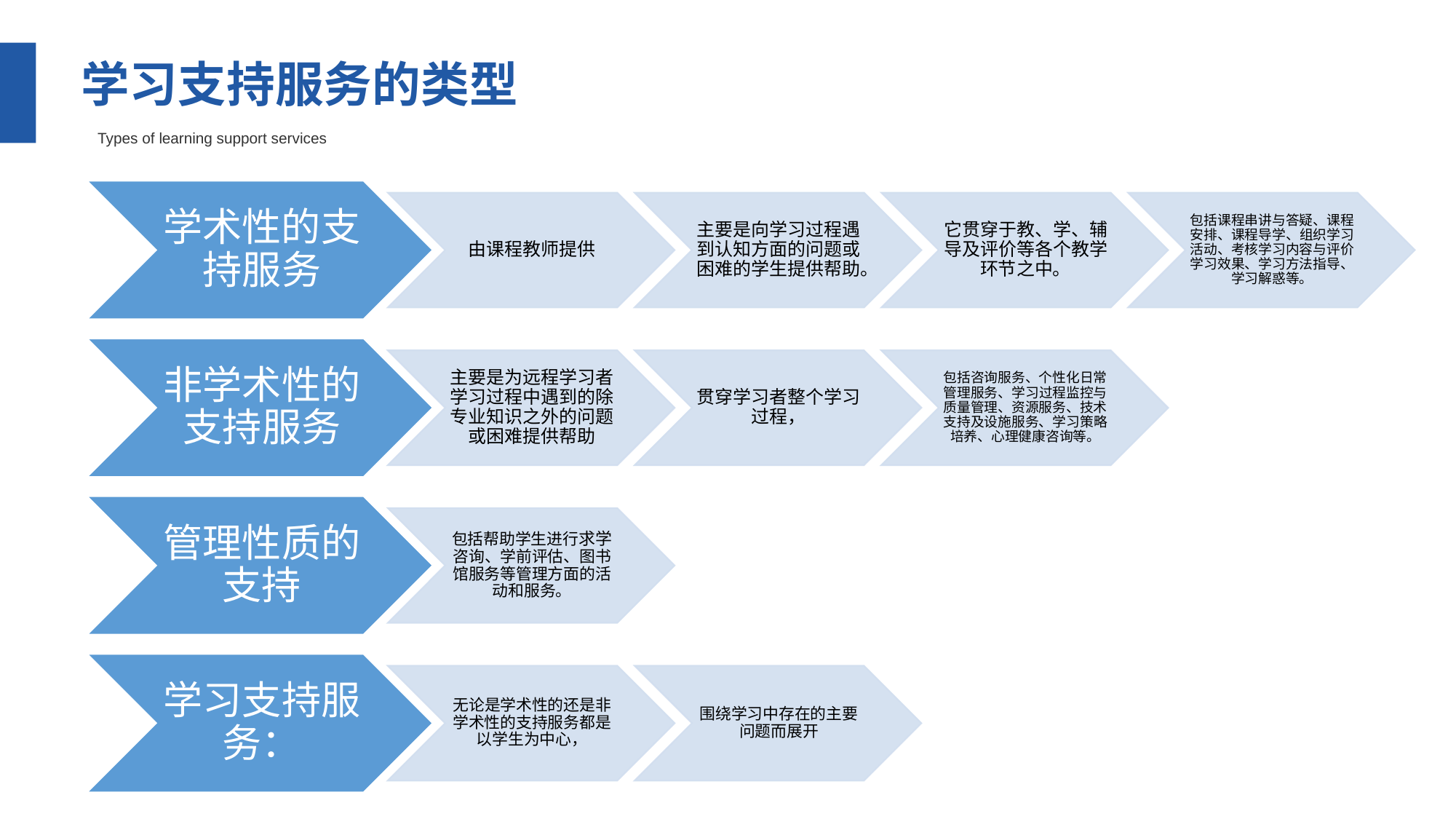

学习支持服务的类型
Types of learning support services
学术性的支持服务
由课程教师提供
主要是向学习过程遇到认知方面的问题或困难的学生提供帮助。
它贯穿于教、学、辅导及评价等各个教学环节之中。
包括课程串讲与答疑、课程安排、课程导学、组织学习活动、考核学习内容与评价学习效果、学习方法指导、学习解惑等。
非学术性的支持服务
主要是为远程学习者学习过程中遇到的除专业知识之外的问题或困难提供帮助
贯穿学习者整个学习过程，
包括咨询服务、个性化日常管理服务、学习过程监控与质量管理、资源服务、技术支持及设施服务、学习策略培养、心理健康咨询等。
管理性质的支持
包括帮助学生进行求学咨询、学前评估、图书馆服务等管理方面的活动和服务。
学习支持服务：
无论是学术性的还是非学术性的支持服务都是以学生为中心，
围绕学习中存在的主要问题而展开